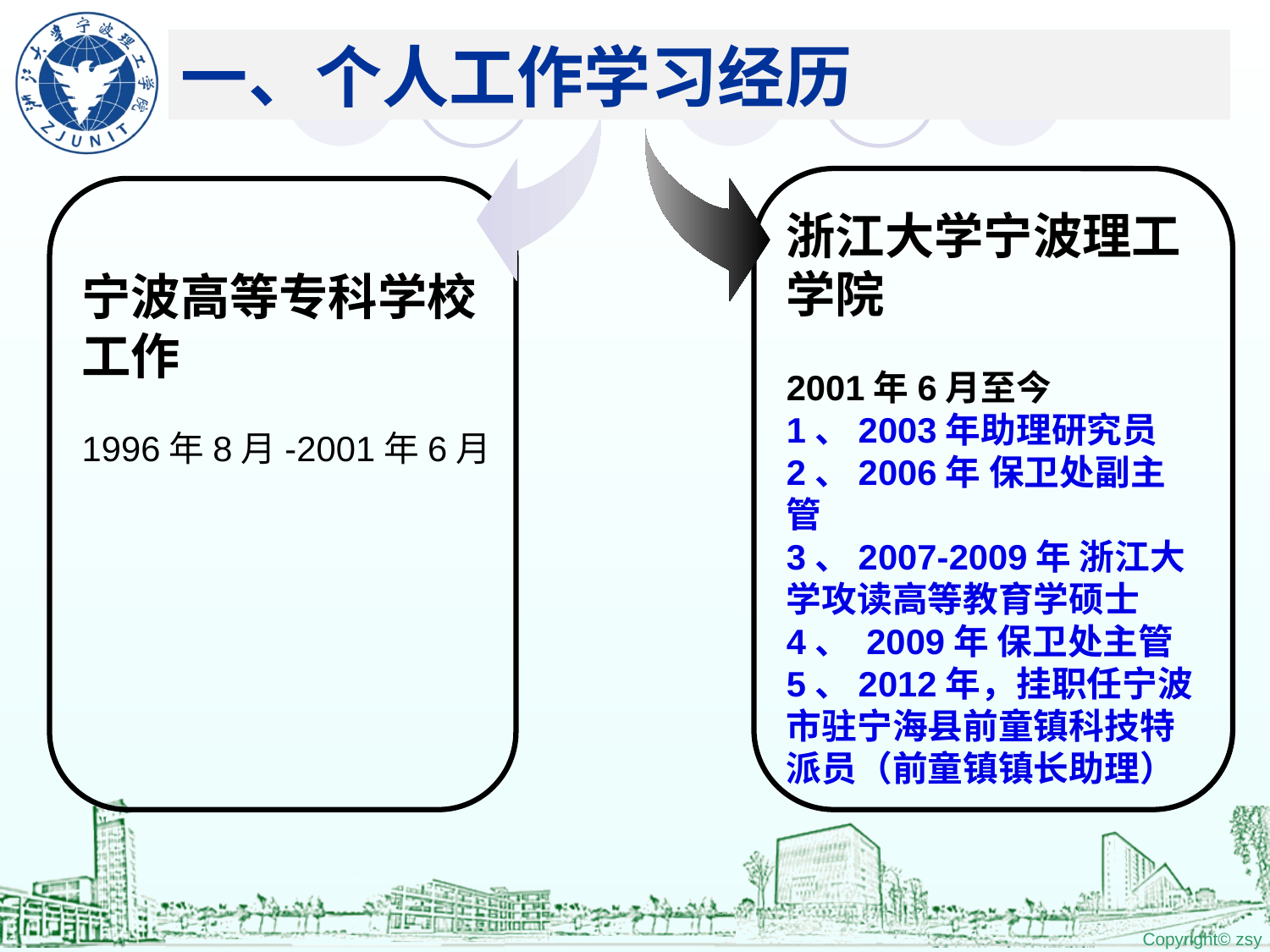

一、个人工作学习经历

浙江大学宁波理工学院

2001年6月至今
1、2003年助理研究员
2、2006年 保卫处副主管
3、2007-2009年 浙江大学攻读高等教育学硕士
4、 2009年 保卫处主管
5、2012年，挂职任宁波市驻宁海县前童镇科技特派员（前童镇镇长助理）

宁波高等专科学校工作

1996年8月-2001年6月